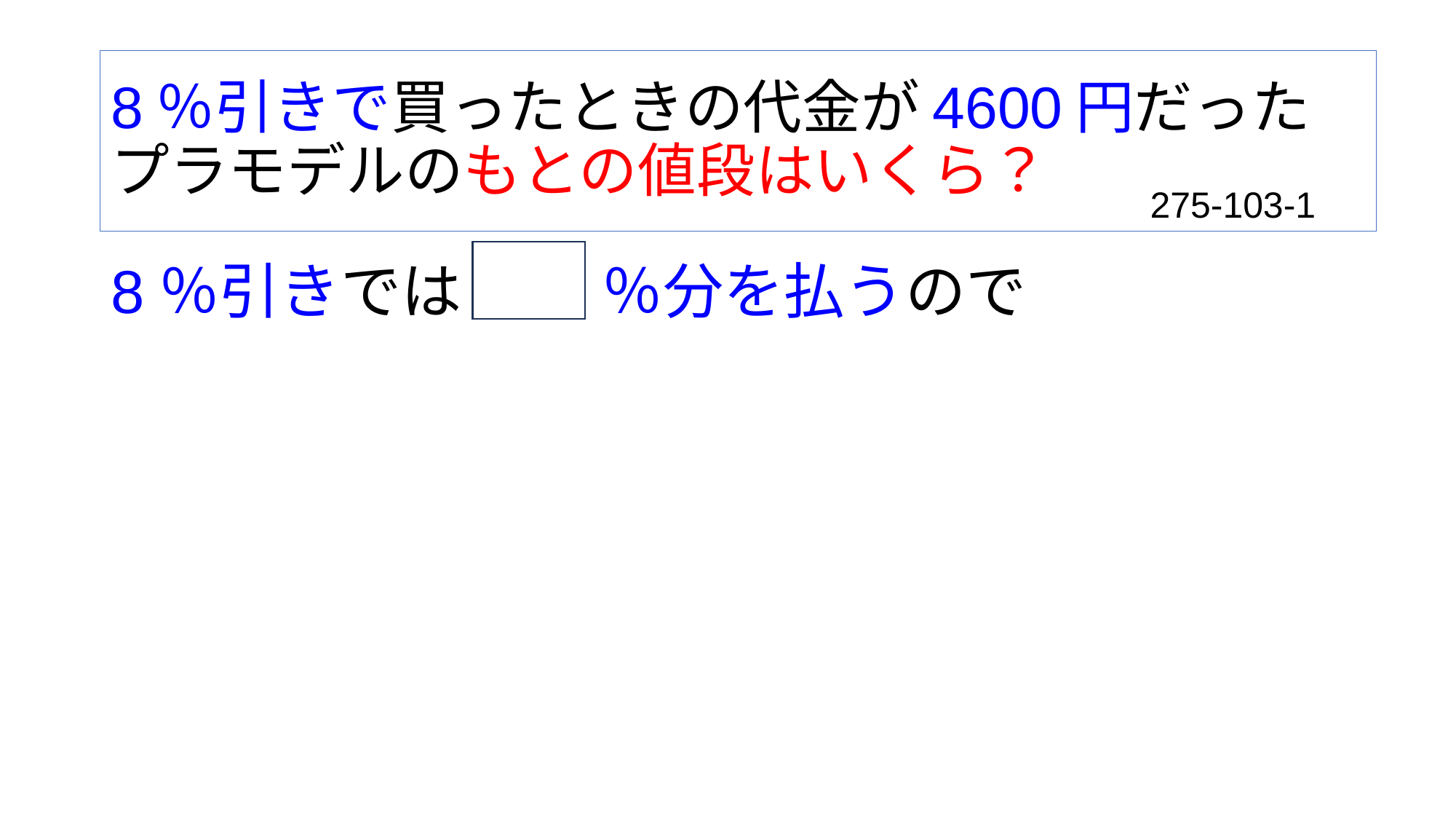

# 8％引きで買ったときの代金が4600円だったプラモデルのもとの値段はいくら？
275-103-1

8％引きでは  92 ％分を払うので